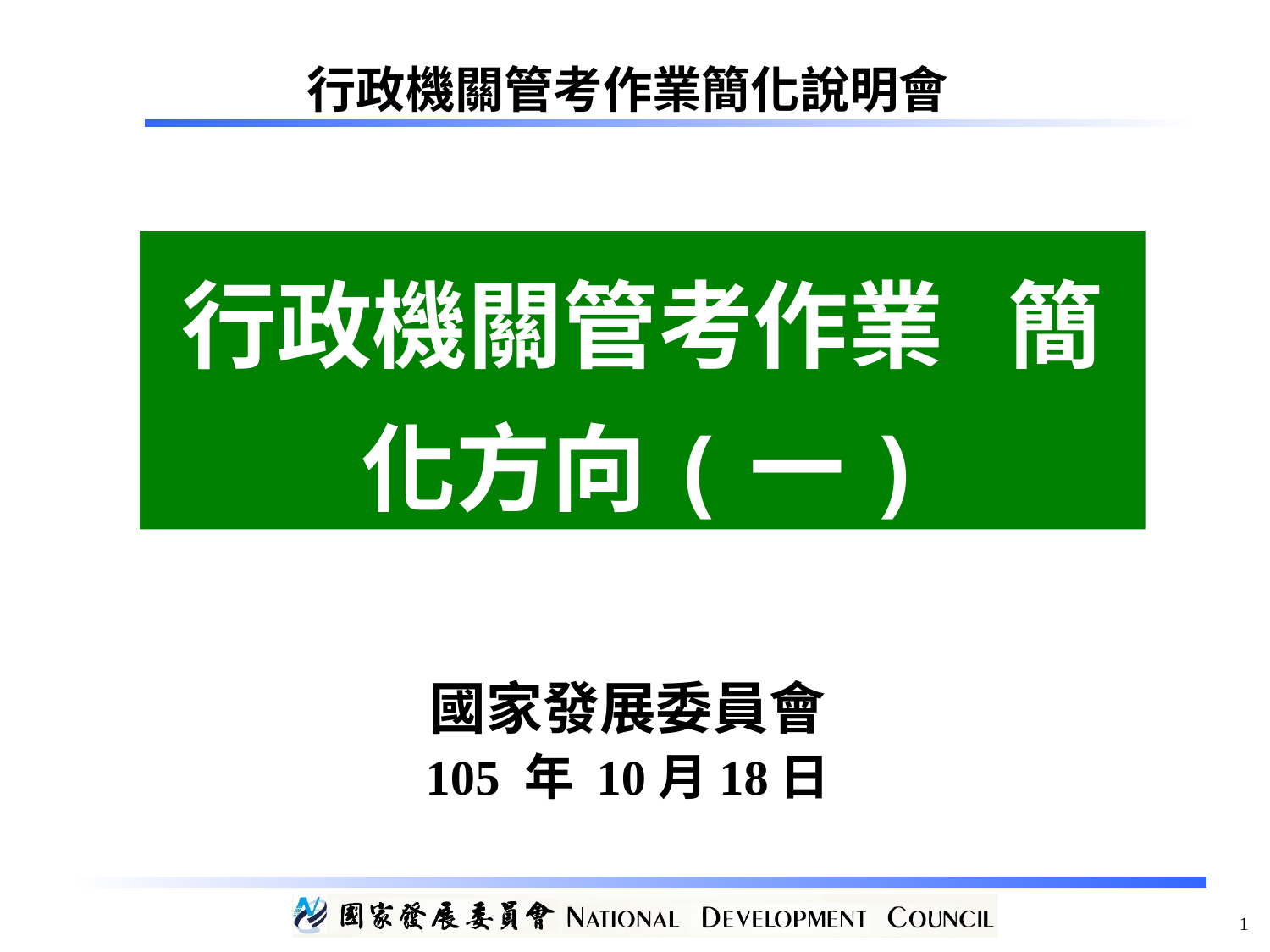

行政機關管考作業簡化說明會
行政機關管考作業   簡化方向(一)
國家發展委員會
105 年 10月18日
1